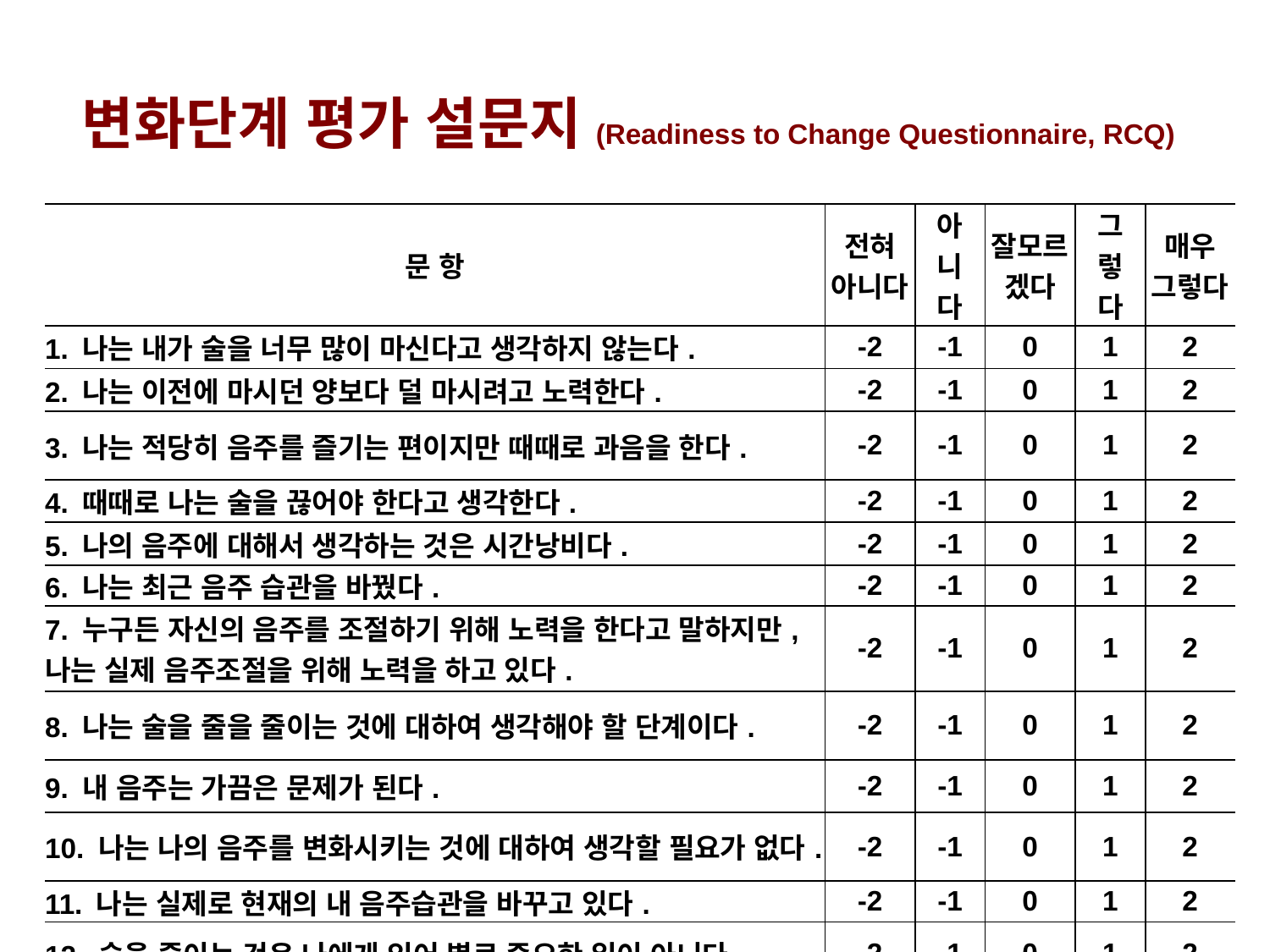

변화단계 평가 설문지(Readiness to Change Questionnaire, RCQ)
| 문 항 | 전혀 아니다 | 아 니 다 | 잘모르겠다 | 그 렇 다 | 매우 그렇다 |
| --- | --- | --- | --- | --- | --- |
| 1. 나는 내가 술을 너무 많이 마신다고 생각하지 않는다. | -2 | -1 | 0 | 1 | 2 |
| 2. 나는 이전에 마시던 양보다 덜 마시려고 노력한다. | -2 | -1 | 0 | 1 | 2 |
| 3. 나는 적당히 음주를 즐기는 편이지만 때때로 과음을 한다. | -2 | -1 | 0 | 1 | 2 |
| 4. 때때로 나는 술을 끊어야 한다고 생각한다. | -2 | -1 | 0 | 1 | 2 |
| 5. 나의 음주에 대해서 생각하는 것은 시간낭비다. | -2 | -1 | 0 | 1 | 2 |
| 6. 나는 최근 음주 습관을 바꿨다. | -2 | -1 | 0 | 1 | 2 |
| 7. 누구든 자신의 음주를 조절하기 위해 노력을 한다고 말하지만, 나는 실제 음주조절을 위해 노력을 하고 있다. | -2 | -1 | 0 | 1 | 2 |
| 8. 나는 술을 줄을 줄이는 것에 대하여 생각해야 할 단계이다. | -2 | -1 | 0 | 1 | 2 |
| 9. 내 음주는 가끔은 문제가 된다. | -2 | -1 | 0 | 1 | 2 |
| 10. 나는 나의 음주를 변화시키는 것에 대하여 생각할 필요가 없다. | -2 | -1 | 0 | 1 | 2 |
| 11. 나는 실제로 현재의 내 음주습관을 바꾸고 있다. | -2 | -1 | 0 | 1 | 2 |
| 12. 술을 줄이는 것은 나에게 있어 별로 중요한 일이 아니다. | -2 | -1 | 0 | 1 | 2 |